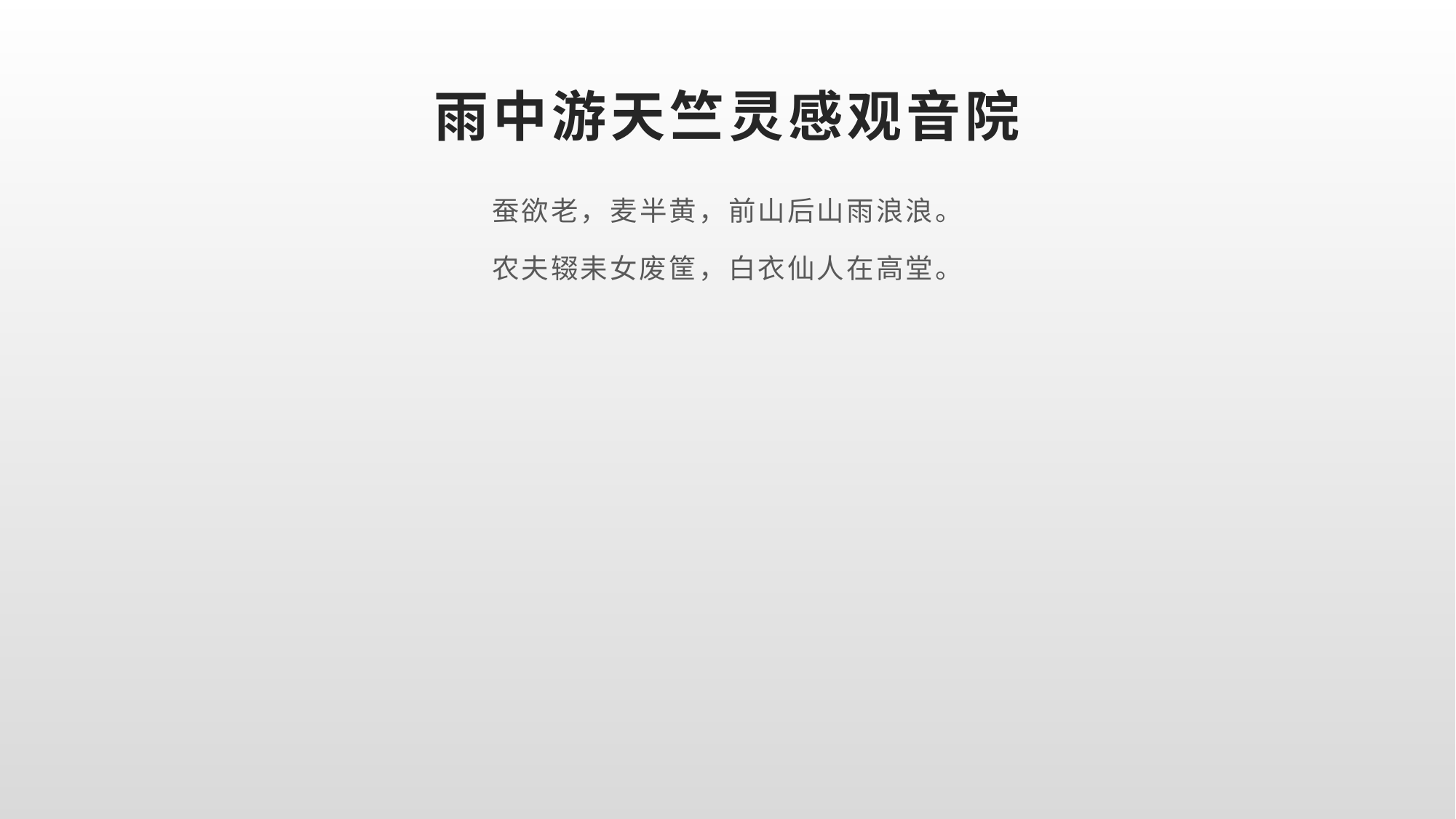

# 雨中游天竺灵感观音院
蚕欲老，麦半黄，前山后山雨浪浪。
农夫辍耒女废筐，白衣仙人在高堂。